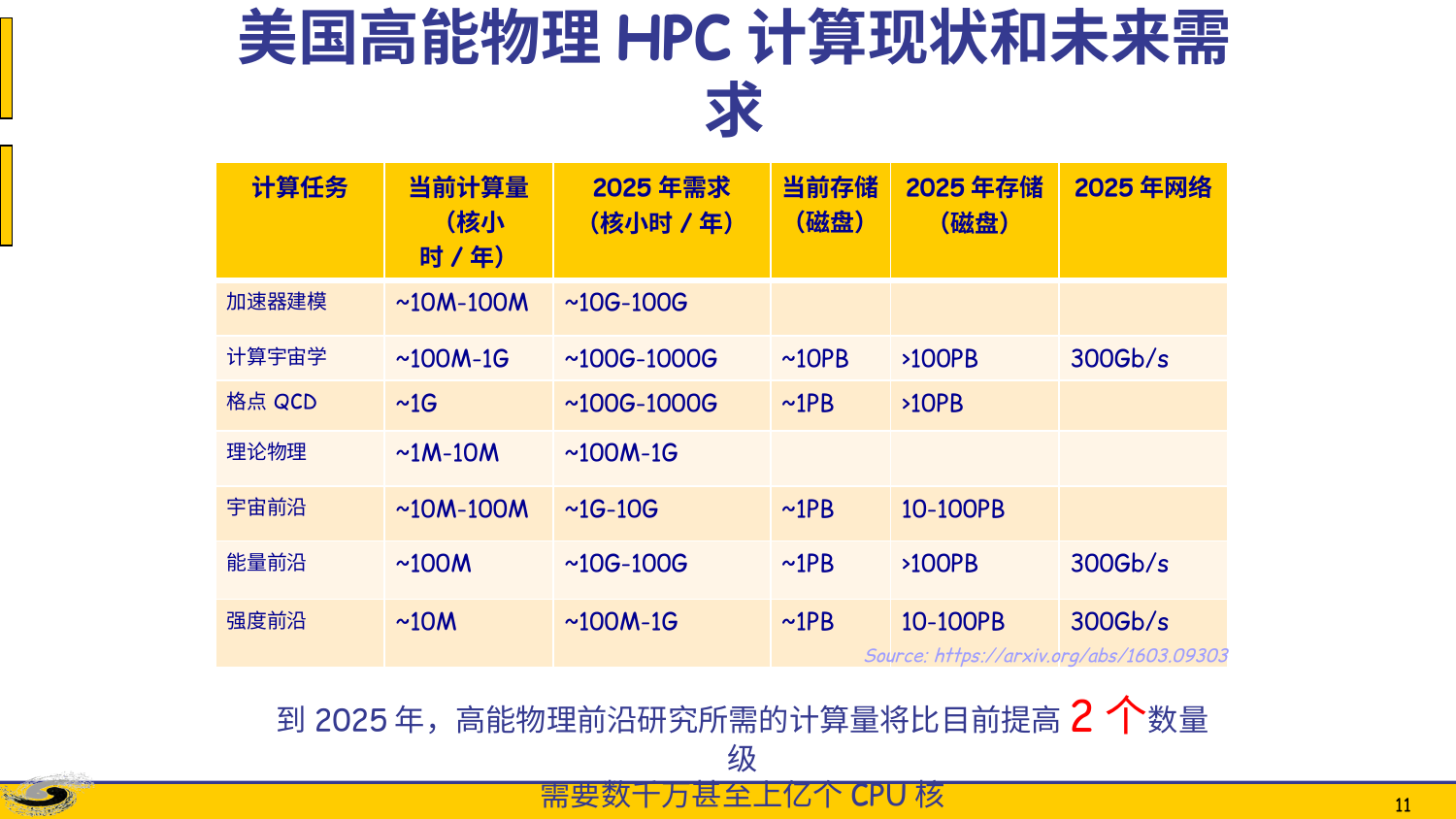

# 美国高能物理HPC计算现状和未来需求
| 计算任务 | 当前计算量（核小时/年） | 2025年需求 （核小时/年） | 当前存储 （磁盘） | 2025年存储 （磁盘） | 2025年网络 |
| --- | --- | --- | --- | --- | --- |
| 加速器建模 | ~10M-100M | ~10G-100G |  |  |  |
| 计算宇宙学 | ~100M-1G | ~100G-1000G | ~10PB | >100PB | 300Gb/s |
| 格点QCD | ~1G | ~100G-1000G | ~1PB | >10PB |  |
| 理论物理 | ~1M-10M | ~100M-1G |  |  |  |
| 宇宙前沿 | ~10M-100M | ~1G-10G | ~1PB | 10-100PB |  |
| 能量前沿 | ~100M | ~10G-100G | ~1PB | >100PB | 300Gb/s |
| 强度前沿 | ~10M | ~100M-1G | ~1PB | 10-100PB | 300Gb/s |
Source: https://arxiv.org/abs/1603.09303
到2025年，高能物理前沿研究所需的计算量将比目前提高2个数量级
需要数千万甚至上亿个CPU核